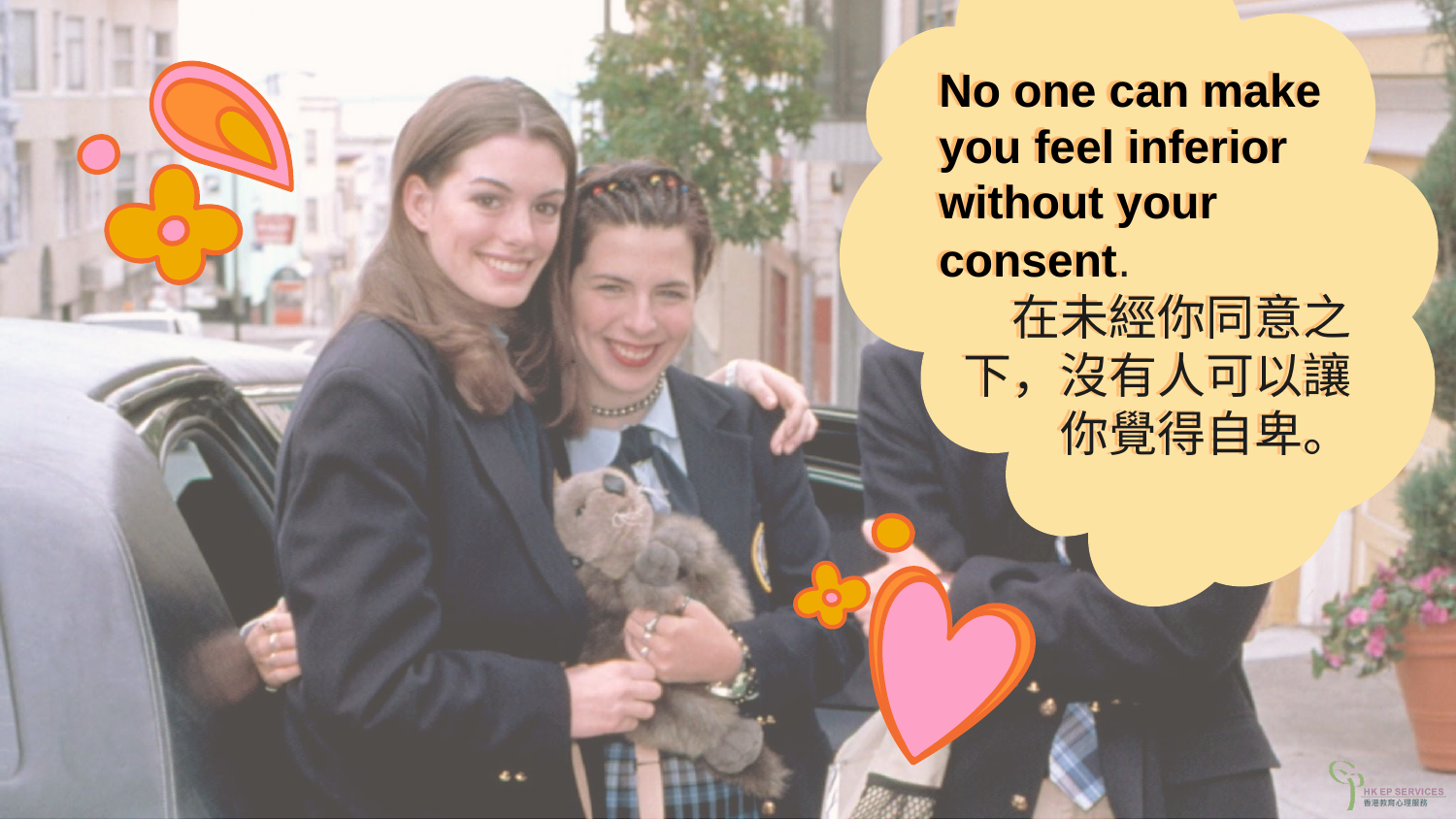

# No one can make you feel inferior without your consent.
在未經你同意之下，沒有人可以讓你覺得自卑。